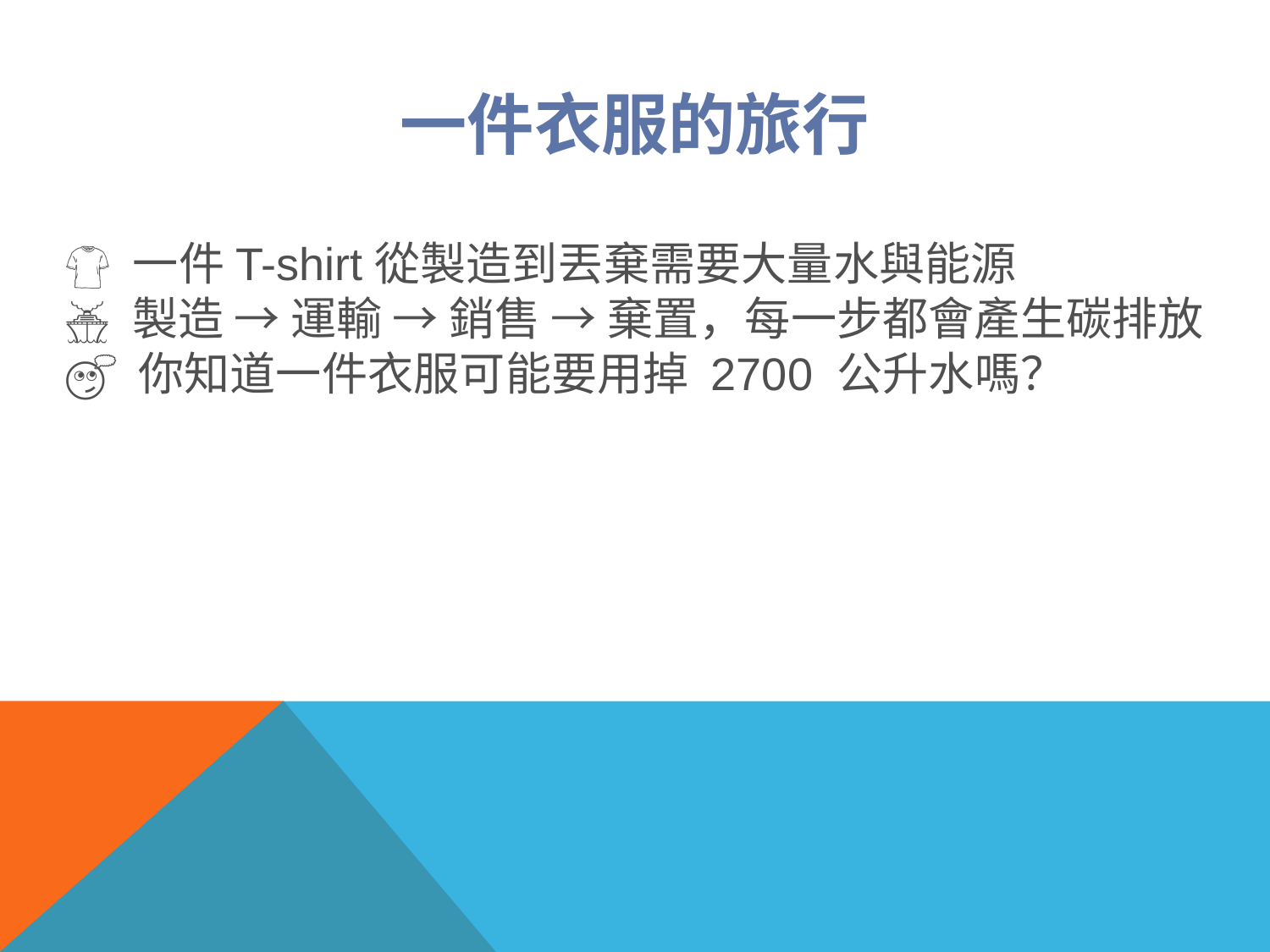

一件衣服的旅行
#

👕 一件T-shirt從製造到丟棄需要大量水與能源
🚢 製造 → 運輸 → 銷售 → 棄置，每一步都會產生碳排放
🤔 你知道一件衣服可能要用掉 2700 公升水嗎？